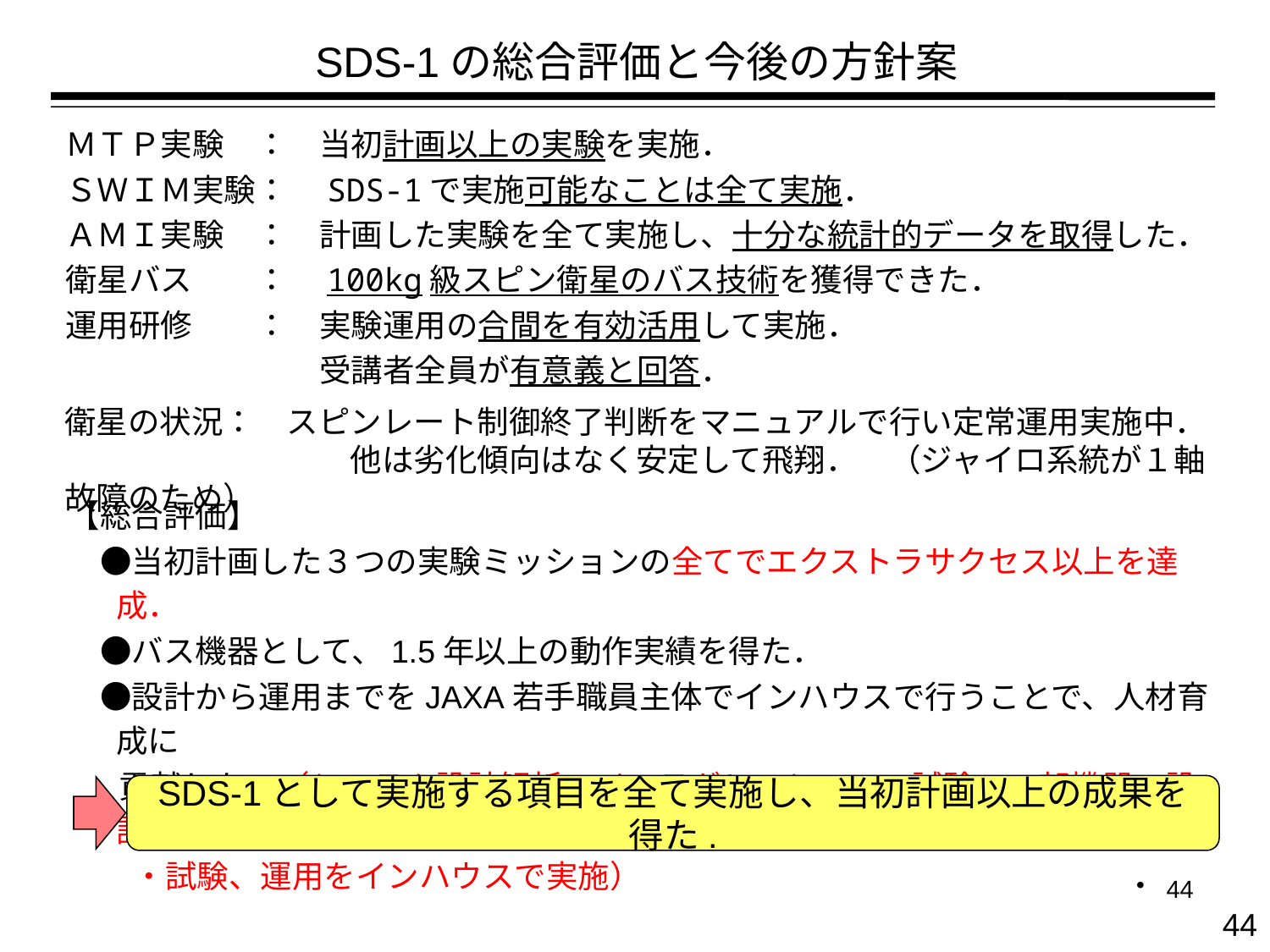

SDS-1の総合評価と今後の方針案

ＭＴＰ実験　：　当初計画以上の実験を実施．
ＳＷＩＭ実験：　SDS-1で実施可能なことは全て実施．
ＡＭＩ実験　：　計画した実験を全て実施し、十分な統計的データを取得した．
衛星バス　　：　100kg級スピン衛星のバス技術を獲得できた．
運用研修　　：　実験運用の合間を有効活用して実施．
　　　　　　　　受講者全員が有意義と回答．
衛星の状況：　スピンレート制御終了判断をマニュアルで行い定常運用実施中．
　　　　　　　　　他は劣化傾向はなく安定して飛翔．　（ジャイロ系統が１軸故障のため）
【総合評価】
　●当初計画した３つの実験ミッションの全てでエクストラサクセス以上を達成．
　●バス機器として、1.5年以上の動作実績を得た．
　●設計から運用までをJAXA若手職員主体でインハウスで行うことで、人材育成に
      貢献した．（システム設計解析・インテグレーション・試験、一部機器の設計・製作
        ・試験、運用をインハウスで実施）
SDS-1として実施する項目を全て実施し、当初計画以上の成果を得た.

44
44